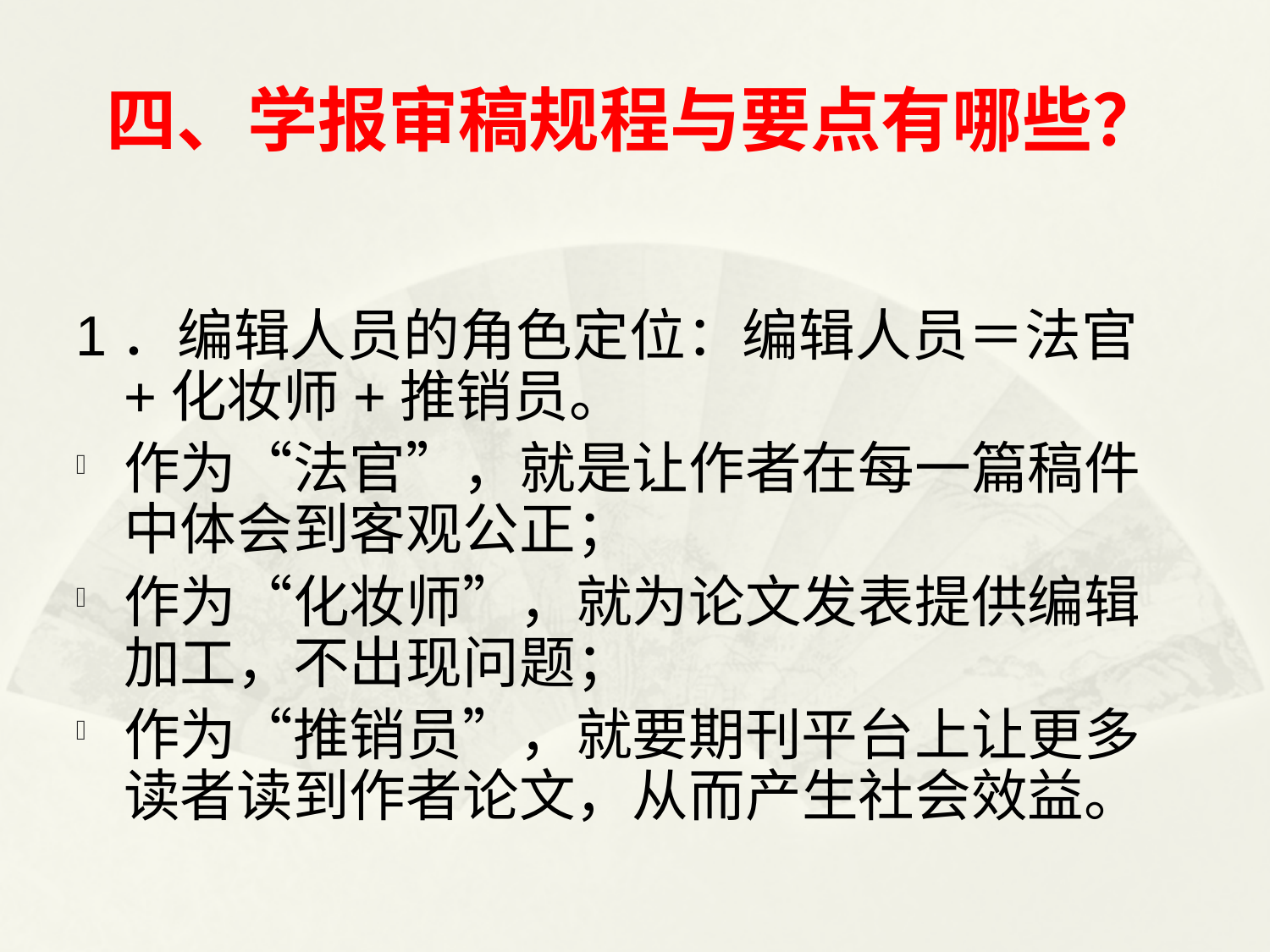

# 四、学报审稿规程与要点有哪些？

1．编辑人员的角色定位：编辑人员＝法官+化妆师+推销员。
作为“法官”，就是让作者在每一篇稿件中体会到客观公正；
作为“化妆师”，就为论文发表提供编辑加工，不出现问题；
作为“推销员”，就要期刊平台上让更多读者读到作者论文，从而产生社会效益。